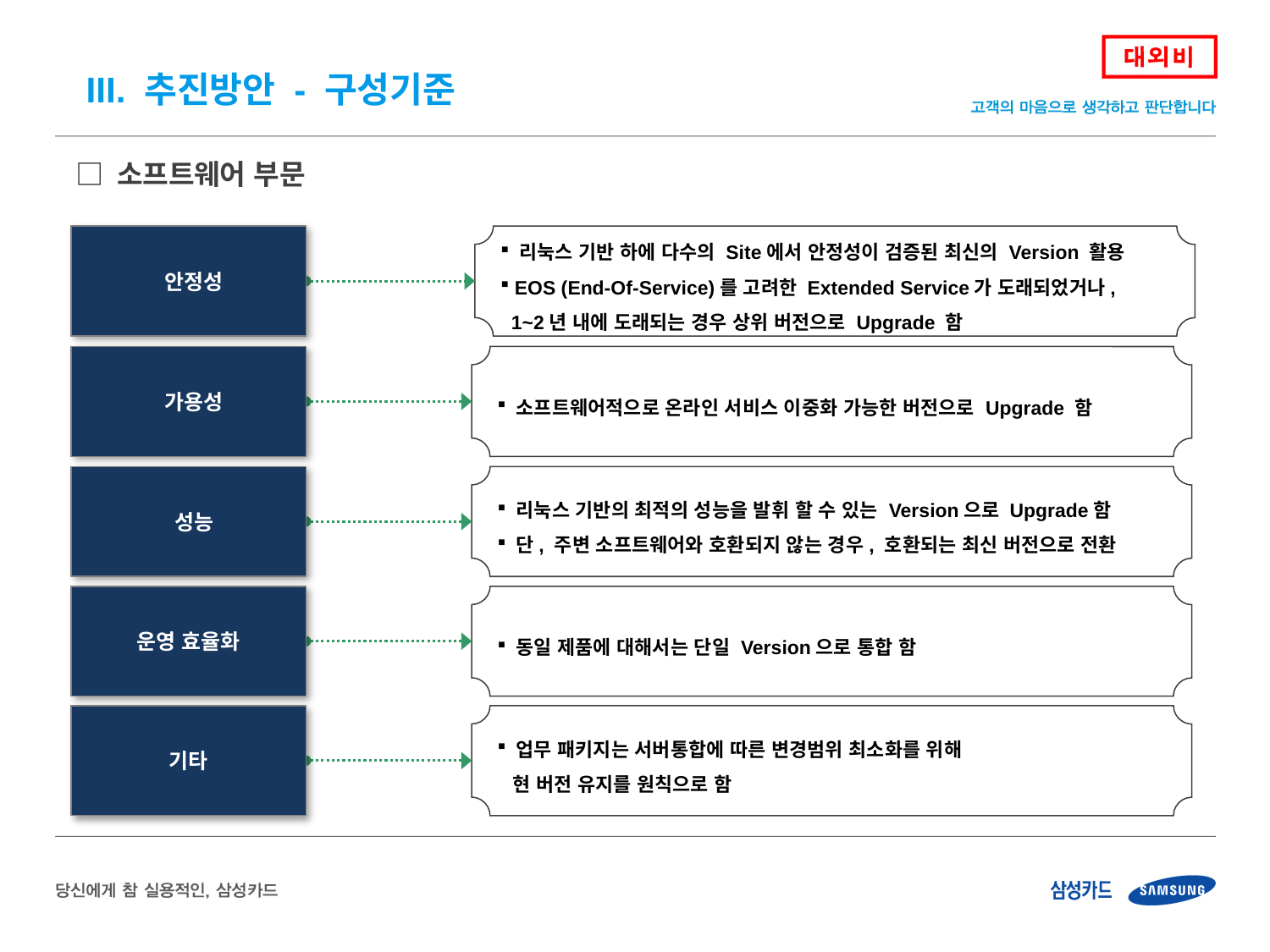

III. 추진방안 - 구성기준
□ 소프트웨어 부문
 안정성
 리눅스 기반 하에 다수의 Site에서 안정성이 검증된 최신의 Version 활용
 EOS (End-Of-Service)를 고려한 Extended Service가 도래되었거나,
  1~2년 내에 도래되는 경우 상위 버전으로 Upgrade 함
 가용성
 소프트웨어적으로 온라인 서비스 이중화 가능한 버전으로 Upgrade 함
 성능
 리눅스 기반의 최적의 성능을 발휘 할 수 있는 Version으로 Upgrade함
 단, 주변 소프트웨어와 호환되지 않는 경우, 호환되는 최신 버전으로 전환
운영 효율화
 동일 제품에 대해서는 단일 Version으로 통합 함
기타
 업무 패키지는 서버통합에 따른 변경범위 최소화를 위해
  현 버전 유지를 원칙으로 함